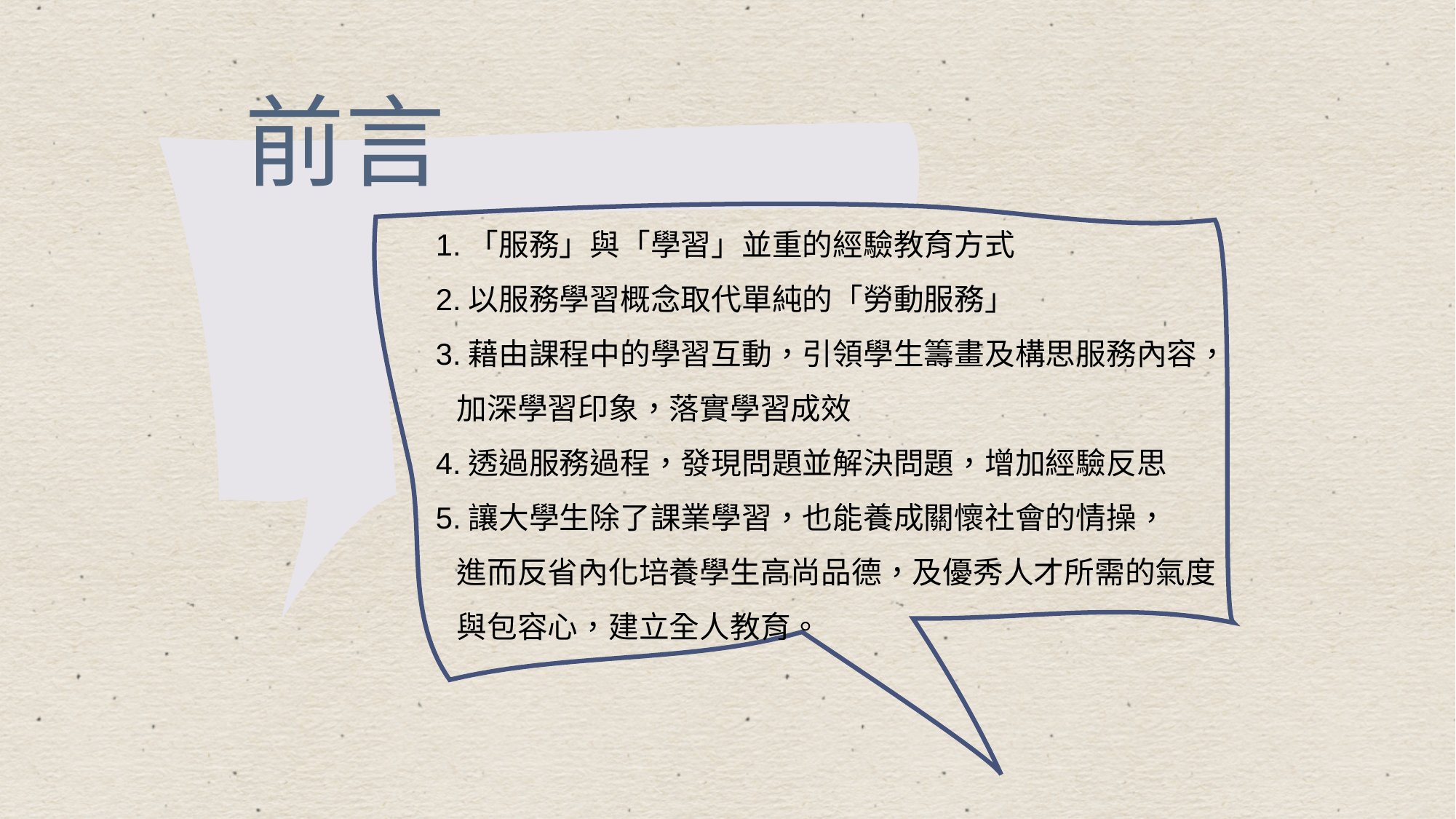

前言

1.「服務」與「學習」並重的經驗教育方式
2.以服務學習概念取代單純的「勞動服務」
3.藉由課程中的學習互動，引領學生籌畫及構思服務內容，
  加深學習印象，落實學習成效
4.透過服務過程，發現問題並解決問題，增加經驗反思
5.讓大學生除了課業學習，也能養成關懷社會的情操，
  進而反省內化培養學生高尚品德，及優秀人才所需的氣度
  與包容心，建立全人教育。